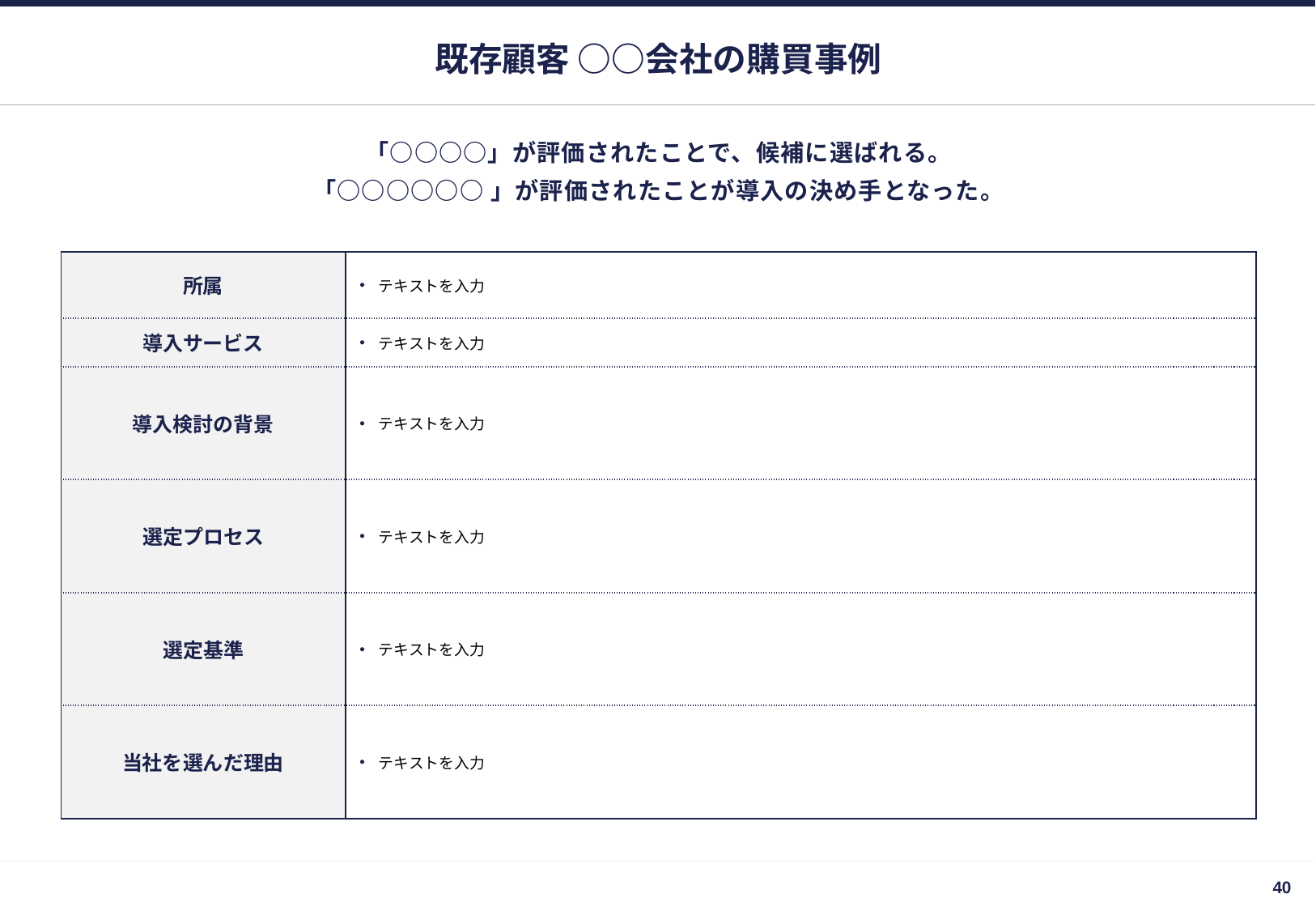

# 既存顧客 ○○会社の購買事例
「○○○○」が評価されたことで、候補に選ばれる。
「○○○○○○ 」が評価されたことが導入の決め手となった。
| 所属 | テキストを入力 |
| --- | --- |
| 導入サービス | テキストを入力 |
| 導入検討の背景 | テキストを入力 |
| 選定プロセス | テキストを入力 |
| 選定基準 | テキストを入力 |
| 当社を選んだ理由 | テキストを入力 |
40